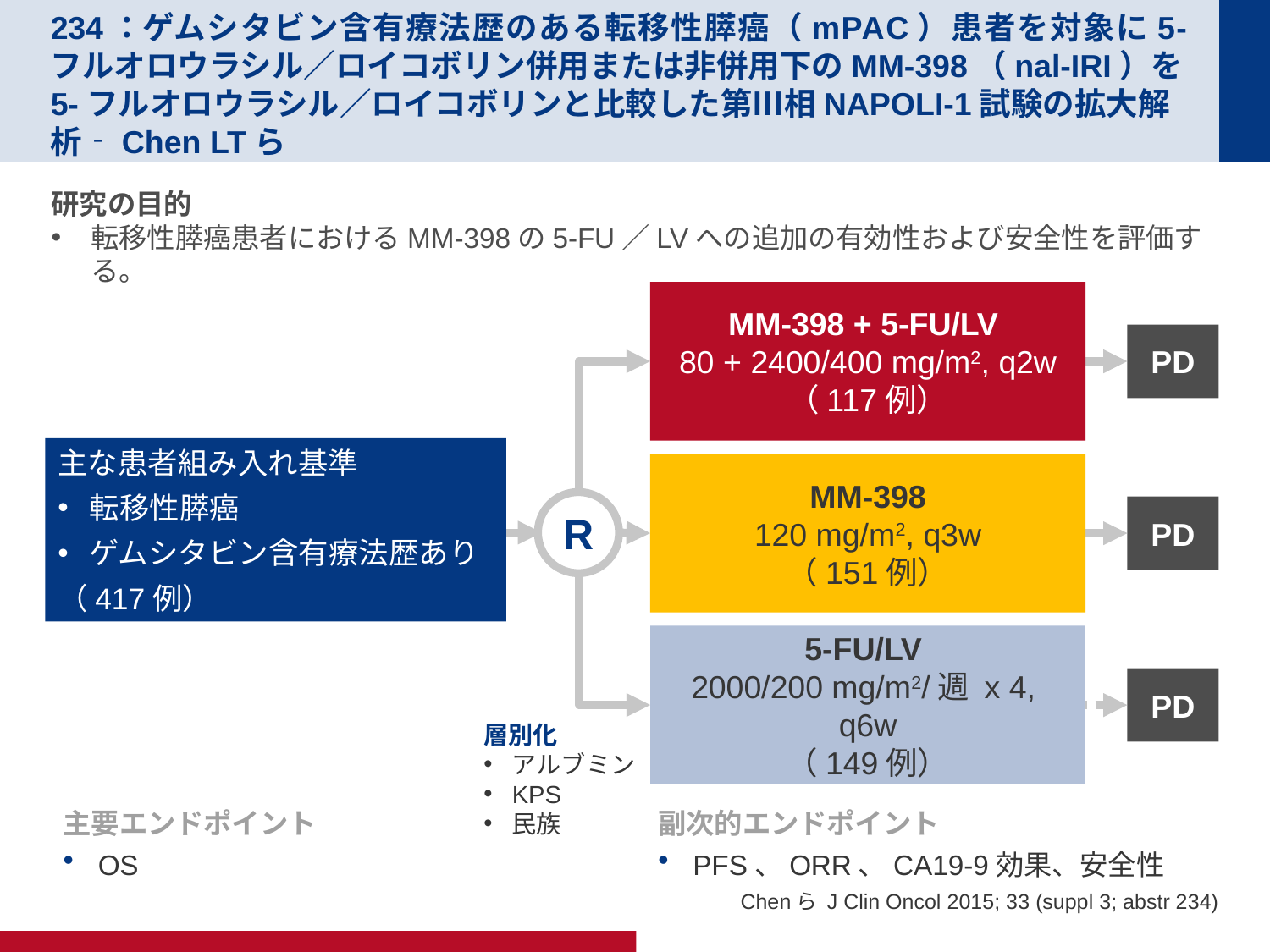

# 234：ゲムシタビン含有療法歴のある転移性膵癌（mPAC）患者を対象に5-フルオロウラシル／ロイコボリン併用または非併用下のMM-398（nal-IRI）を5-フルオロウラシル／ロイコボリンと比較した第Ⅲ相NAPOLI-1試験の拡大解析‐Chen LTら
研究の目的
転移性膵癌患者におけるMM-398の5-FU／LVへの追加の有効性および安全性を評価する。
MM-398 + 5-FU/LV
80 + 2400/400 mg/m2, q2w
（117例）
PD
主な患者組み入れ基準
転移性膵癌
ゲムシタビン含有療法歴あり
（417例）
MM-398
120 mg/m2, q3w
（151例）
R
PD
5-FU/LV
2000/200 mg/m2/週 x 4,
q6w
（149例）
PD
層別化
アルブミン
KPS
民族
主要エンドポイント
OS
副次的エンドポイント
PFS、ORR、CA19-9効果、安全性
Chenら J Clin Oncol 2015; 33 (suppl 3; abstr 234)